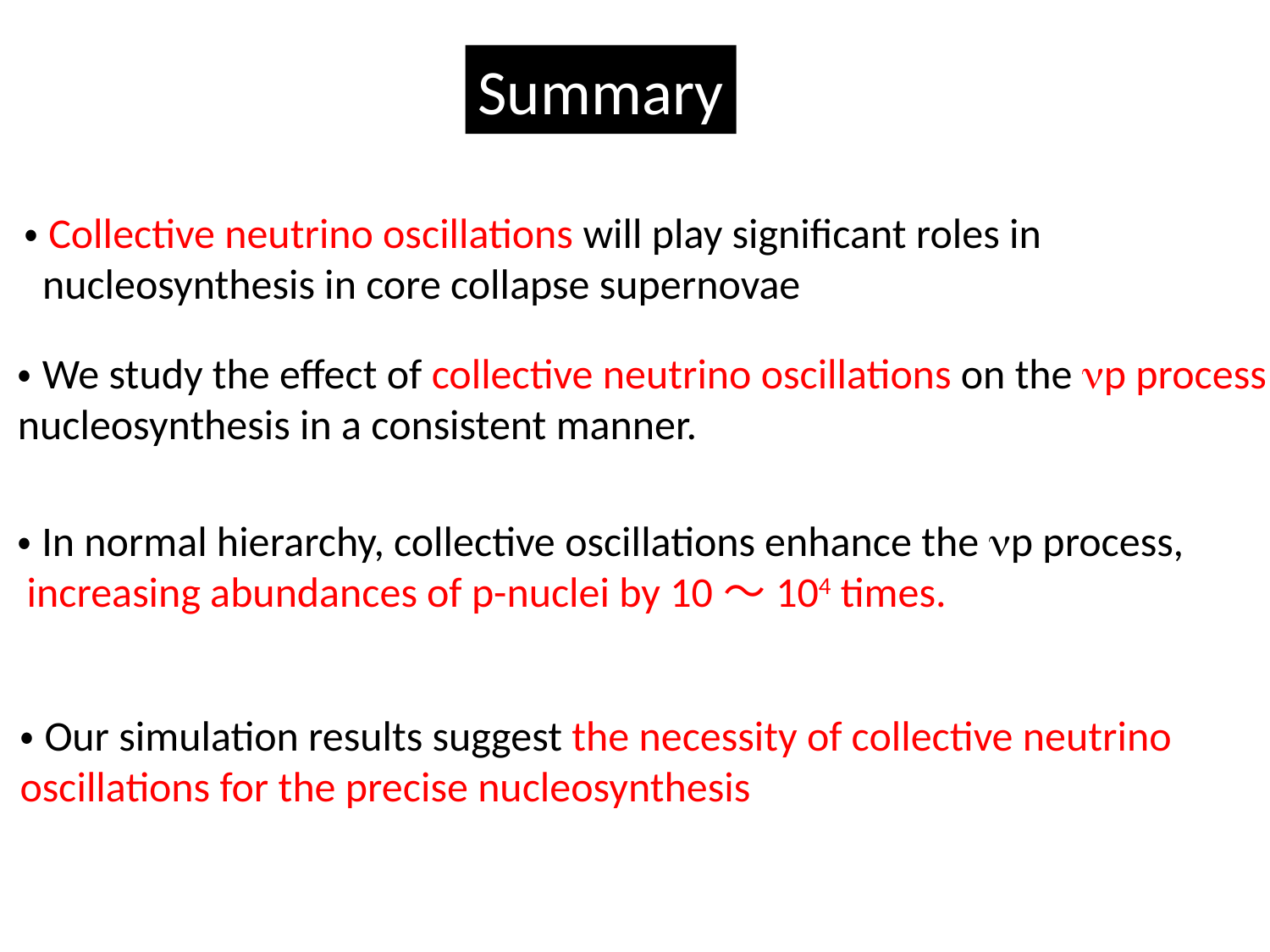

Summary
13/14
 ・Collective neutrino oscillations will play significant roles in
    nucleosynthesis in core collapse supernovae
・We study the effect of collective neutrino oscillations on the νp process
nucleosynthesis in a consistent manner.
・In normal hierarchy, collective oscillations enhance the νp process,
 increasing abundances of p-nuclei by 10〜104 times.
・Our simulation results suggest the necessity of collective neutrino
oscillations for the precise nucleosynthesis
In inverted hierarchy, free neutrons are created by MSW effects but after
νp process, so the effect of oscillations are negligible.